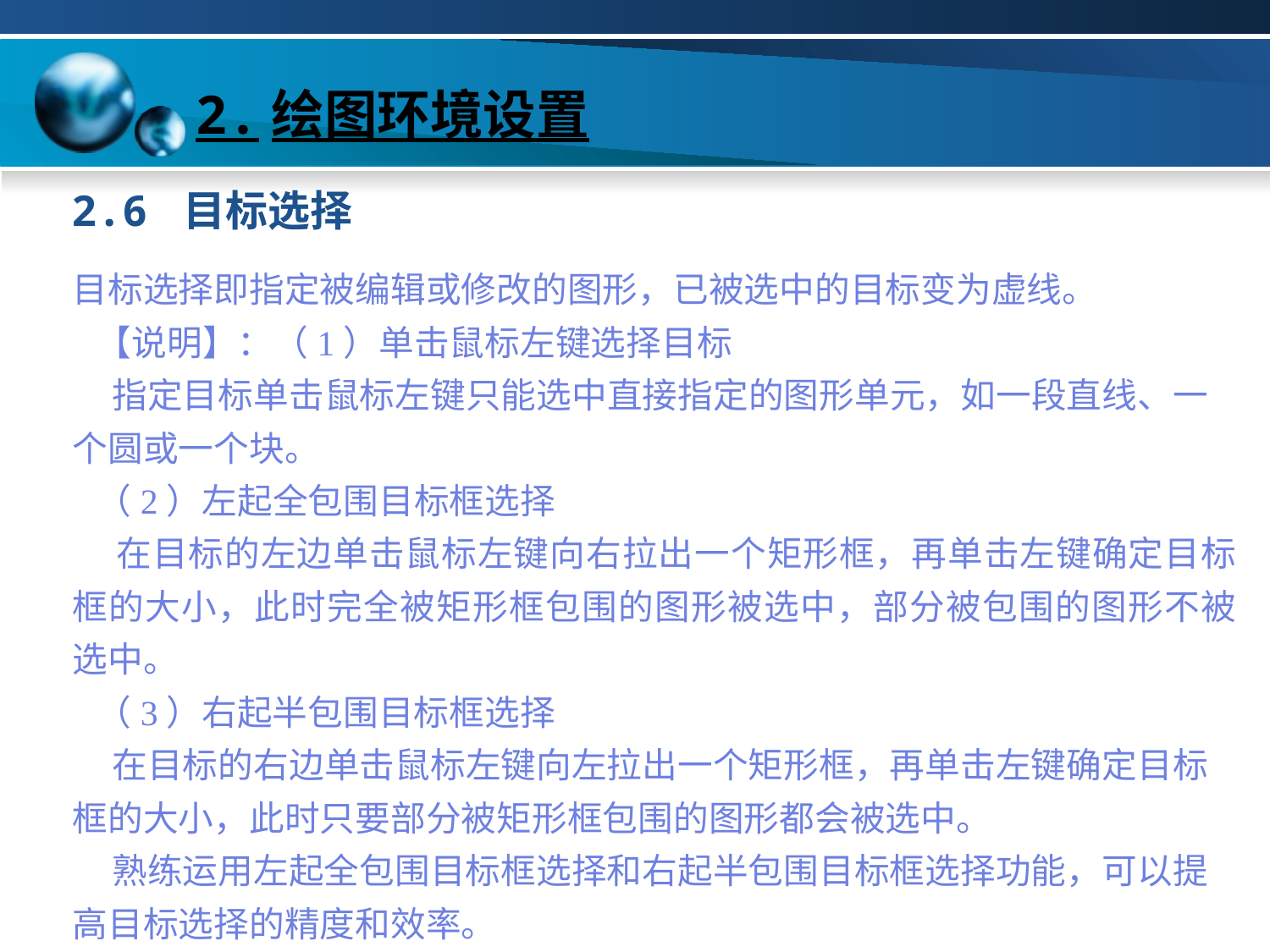

# 2.绘图环境设置
2.6 目标选择
目标选择即指定被编辑或修改的图形，已被选中的目标变为虚线。
  【说明】：（1）单击鼠标左键选择目标
    指定目标单击鼠标左键只能选中直接指定的图形单元，如一段直线、一个圆或一个块。
  （2）左起全包围目标框选择
    在目标的左边单击鼠标左键向右拉出一个矩形框，再单击左键确定目标框的大小，此时完全被矩形框包围的图形被选中，部分被包围的图形不被选中。
  （3）右起半包围目标框选择
    在目标的右边单击鼠标左键向左拉出一个矩形框，再单击左键确定目标框的大小，此时只要部分被矩形框包围的图形都会被选中。
    熟练运用左起全包围目标框选择和右起半包围目标框选择功能，可以提高目标选择的精度和效率。